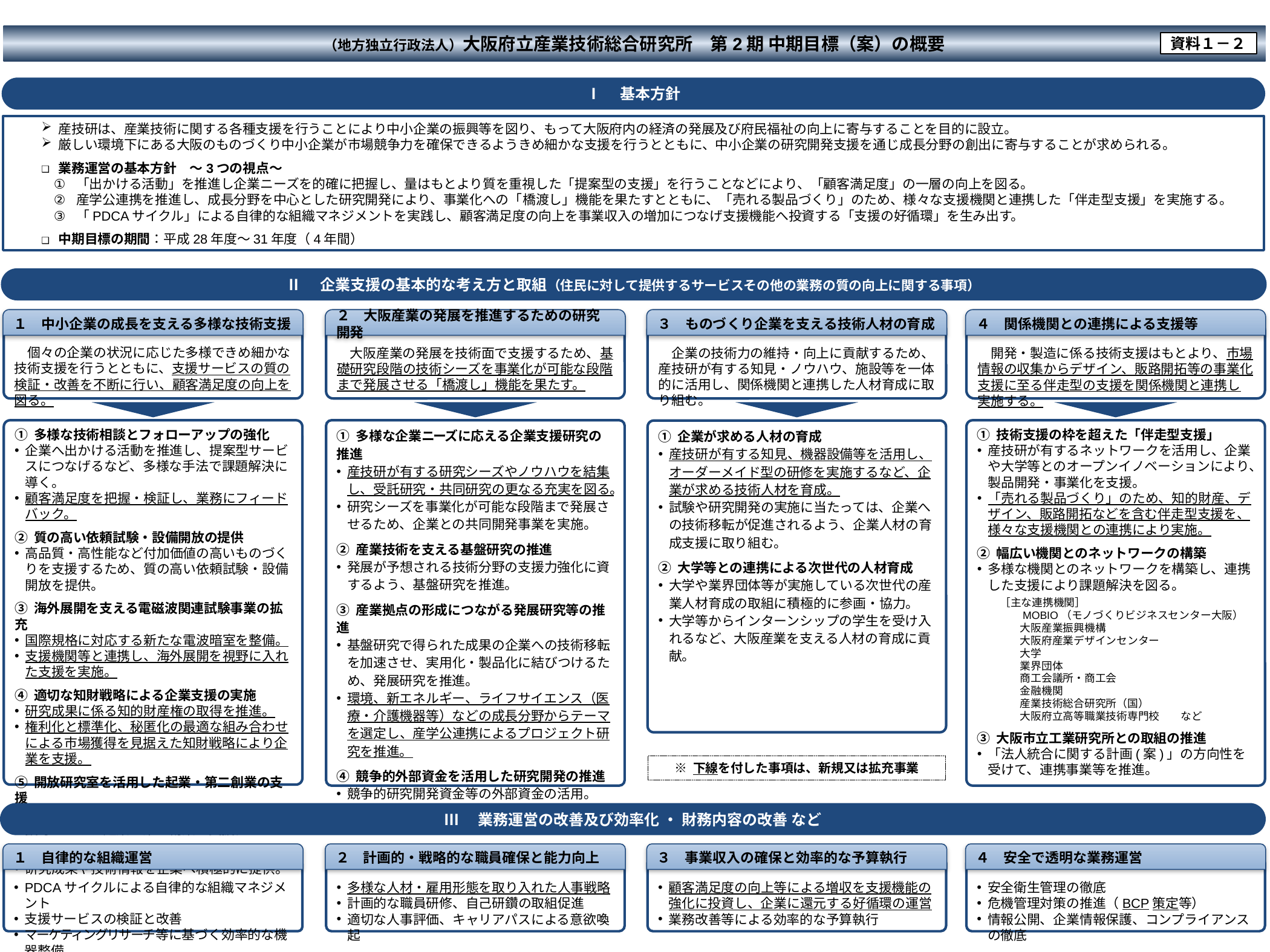

（地方独立行政法人）大阪府立産業技術総合研究所　第2期 中期目標（案）の概要
資料１－２
Ⅰ　基本方針
産技研は、産業技術に関する各種支援を行うことにより中小企業の振興等を図り、もって大阪府内の経済の発展及び府民福祉の向上に寄与することを目的に設立。
厳しい環境下にある大阪のものづくり中小企業が市場競争力を確保できるようきめ細かな支援を行うとともに、中小企業の研究開発支援を通じ成長分野の創出に寄与することが求められる。
業務運営の基本方針　～3つの視点～
「出かける活動」を推進し企業ニーズを的確に把握し、量はもとより質を重視した「提案型の支援」を行うことなどにより、「顧客満足度」の一層の向上を図る。
産学公連携を推進し、成長分野を中心とした研究開発により、事業化への「橋渡し」機能を果たすとともに、「売れる製品づくり」のため、様々な支援機関と連携した「伴走型支援」を実施する。
「PDCAサイクル」による自律的な組織マネジメントを実践し、顧客満足度の向上を事業収入の増加につなげ支援機能へ投資する「支援の好循環」を生み出す。
中期目標の期間：平成28年度～31年度（4年間）

Ⅱ　企業支援の基本的な考え方と取組（住民に対して提供するサービスその他の業務の質の向上に関する事項）
１　中小企業の成長を支える多様な技術支援
２　大阪産業の発展を推進するための研究開発
３　ものづくり企業を支える技術人材の育成
４　関係機関との連携による支援等

　個々の企業の状況に応じた多様できめ細かな技術支援を行うとともに、支援サービスの質の検証・改善を不断に行い、顧客満足度の向上を図る。

　大阪産業の発展を技術面で支援するため、基礎研究段階の技術シーズを事業化が可能な段階まで発展させる「橋渡し」機能を果たす。

　企業の技術力の維持・向上に貢献するため、産技研が有する知見・ノウハウ、施設等を一体的に活用し、関係機関と連携した人材育成に取り組む。

　開発・製造に係る技術支援はもとより、市場情報の収集からデザイン、販路開拓等の事業化支援に至る伴走型の支援を関係機関と連携し実施する。

① 多様な企業ニーズに応える企業支援研究の推進
産技研が有する研究シーズやノウハウを結集し、受託研究・共同研究の更なる充実を図る。
研究シーズを事業化が可能な段階まで発展させるため、企業との共同開発事業を実施。
② 産業技術を支える基盤研究の推進
発展が予想される技術分野の支援力強化に資するよう、基盤研究を推進。
③ 産業拠点の形成につながる発展研究等の推進
基盤研究で得られた成果の企業への技術移転を加速させ、実用化・製品化に結びつけるため、発展研究を推進。
環境、新エネルギー、ライフサイエンス（医療・介護機器等）などの成長分野からテーマを選定し、産学公連携によるプロジェクト研究を推進。
④ 競争的外部資金を活用した研究開発の推進
競争的研究開発資金等の外部資金の活用。
① 技術支援の枠を超えた「伴走型支援」
産技研が有するネットワークを活用し、企業や大学等とのオープンイノベーションにより、製品開発・事業化を支援。
「売れる製品づくり」のため、知的財産、デザイン、販路開拓などを含む伴走型支援を、様々な支援機関との連携により実施。
② 幅広い機関とのネットワークの構築
多様な機関とのネットワークを構築し、連携した支援により課題解決を図る。
　　［主な連携機関］
　　　　MOBIO（モノづくりビジネスセンター大阪）
　　　　大阪産業振興機構
　　　　大阪府産業デザインセンター
　　　　大学
　　　　業界団体
　　　　商工会議所・商工会
　　　　金融機関
　　　　産業技術総合研究所（国）
　　　　大阪府立高等職業技術専門校　　など
③ 大阪市立工業研究所との取組の推進
「法人統合に関する計画(案)」の方向性を受けて、連携事業等を推進。
① 多様な技術相談とフォローアップの強化
企業へ出かける活動を推進し、提案型サービスにつなげるなど、多様な手法で課題解決に導く。
顧客満足度を把握・検証し、業務にフィードバック。
② 質の高い依頼試験・設備開放の提供
高品質・高性能など付加価値の高いものづくりを支援するため、質の高い依頼試験・設備開放を提供。
③ 海外展開を支える電磁波関連試験事業の拡充
国際規格に対応する新たな電波暗室を整備。
支援機関等と連携し、海外展開を視野に入れた支援を実施。
④ 適切な知財戦略による企業支援の実施
研究成果に係る知的財産権の取得を推進。
権利化と標準化、秘匿化の最適な組み合わせによる市場獲得を見据えた知財戦略により企業を支援。
⑤ 開放研究室を活用した起業・第二創業の支援
インキュベーション施設入居企業への技術支援等により、起業・第二創業を支援。
⑥ 積極的な広報の実施
研究成果や技術情報を企業へ積極的に提供。
① 企業が求める人材の育成
産技研が有する知見、機器設備等を活用し、オーダーメイド型の研修を実施するなど、企業が求める技術人材を育成。
試験や研究開発の実施に当たっては、企業への技術移転が促進されるよう、企業人材の育成支援に取り組む。
② 大学等との連携による次世代の人材育成
大学や業界団体等が実施している次世代の産業人材育成の取組に積極的に参画・協力。
大学等からインターンシップの学生を受け入れるなど、大阪産業を支える人材の育成に貢献。
※ 下線を付した事項は、新規又は拡充事業
Ⅲ　業務運営の改善及び効率化 ・ 財務内容の改善 など
１　自律的な組織運営
２　計画的・戦略的な職員確保と能力向上
３　事業収入の確保と効率的な予算執行
４　安全で透明な業務運営

PDCAサイクルによる自律的な組織マネジメント
支援サービスの検証と改善
マーケティングリサーチ等に基づく効率的な機器整備

多様な人材・雇用形態を取り入れた人事戦略
計画的な職員研修、自己研鑽の取組促進
適切な人事評価、キャリアパスによる意欲喚起

顧客満足度の向上等による増収を支援機能の強化に投資し、企業に還元する好循環の運営
業務改善等による効率的な予算執行

安全衛生管理の徹底
危機管理対策の推進（BCP策定等）
情報公開、企業情報保護、コンプライアンスの徹底